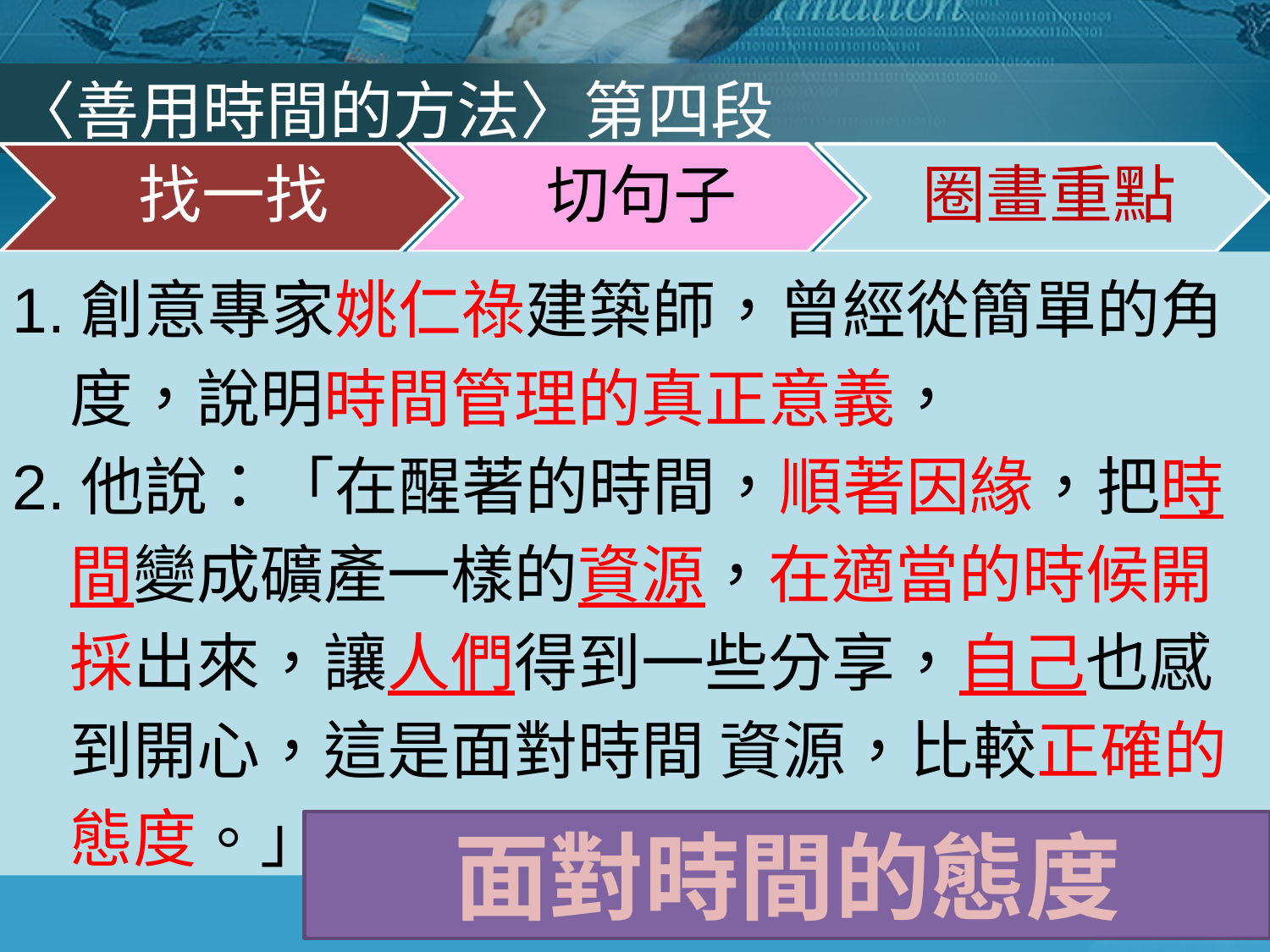

〈善用時間的方法〉第四段
找一找
切句子
圈畫重點
1.創意專家姚仁祿建築師，曾經從簡單的角
   度，說明時間管理的真正意義，
2.他說：「在醒著的時間，順著因緣，把時
   間變成礦產一樣的資源，在適當的時候開
   採出來，讓人們得到一些分享，自己也感
   到開心，這是面對時間 資源，比較正確的
   態度。」
面對時間的態度